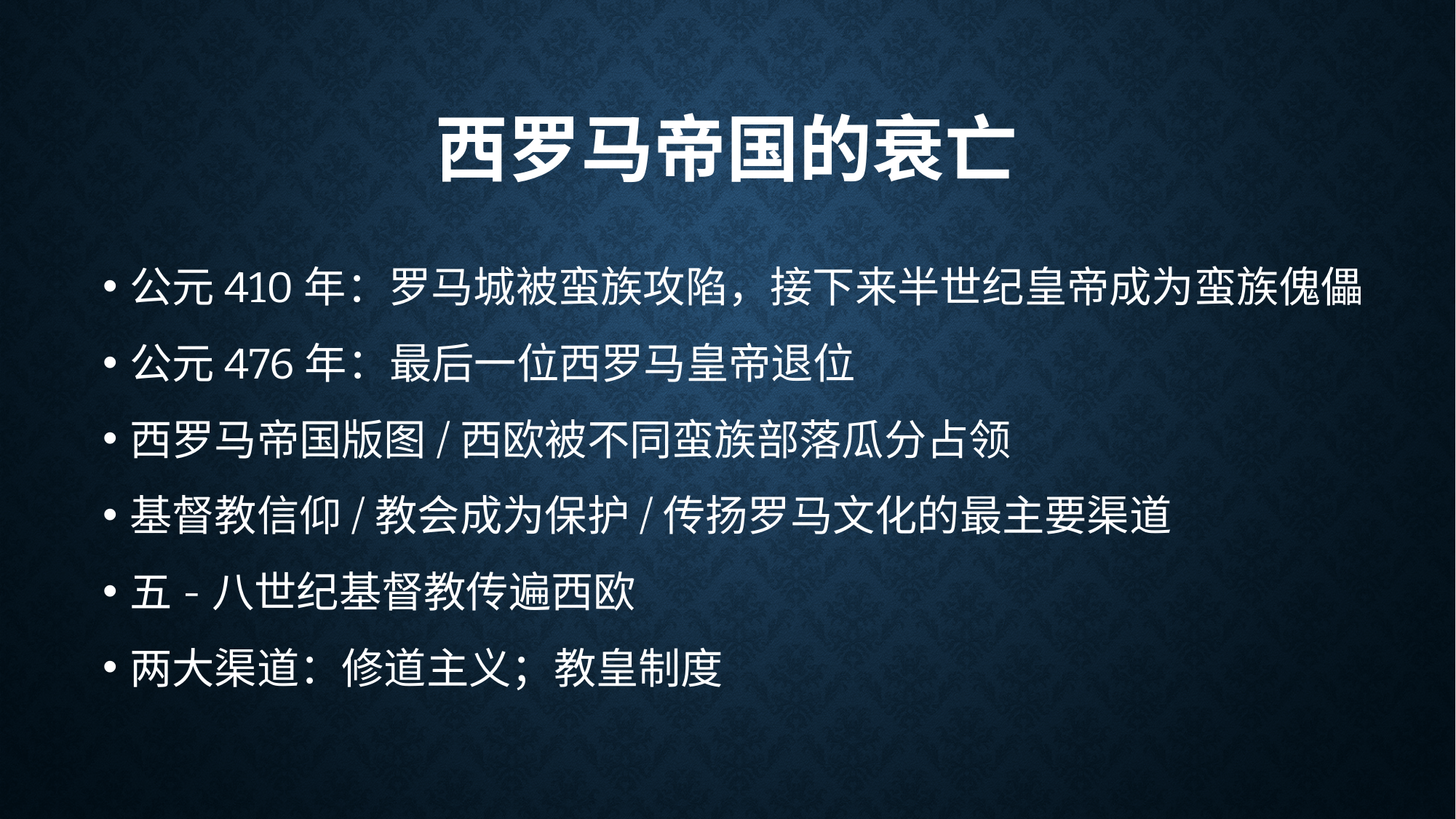

# 西罗马帝国的衰亡
公元410年：罗马城被蛮族攻陷，接下来半世纪皇帝成为蛮族傀儡
公元476年：最后一位西罗马皇帝退位
西罗马帝国版图/西欧被不同蛮族部落瓜分占领
基督教信仰/教会成为保护/传扬罗马文化的最主要渠道
五-八世纪基督教传遍西欧
两大渠道：修道主义；教皇制度